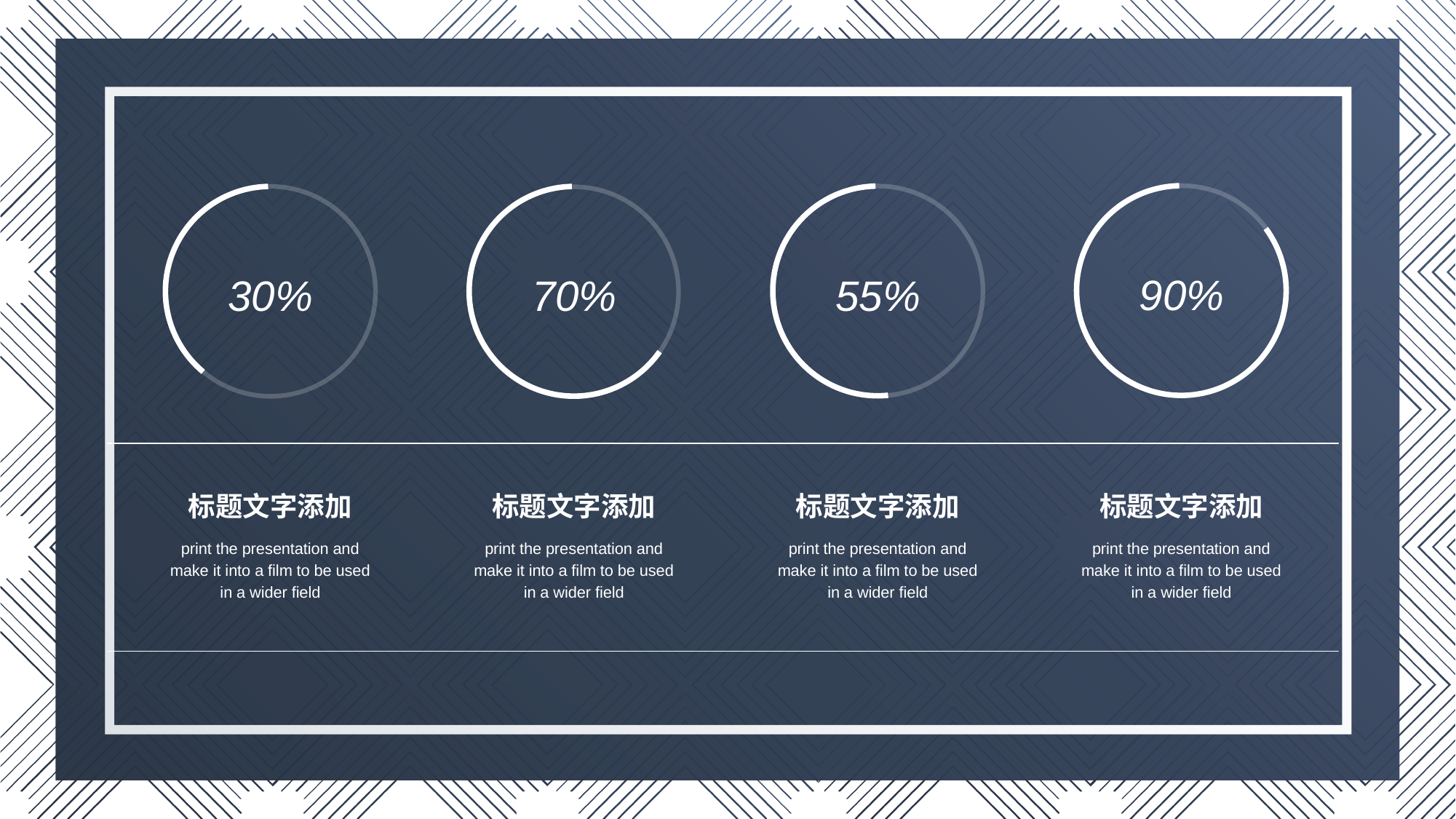

90%

55%

30%

70%
标题文字添加
print the presentation and make it into a film to be used in a wider field
标题文字添加
print the presentation and make it into a film to be used in a wider field
标题文字添加
print the presentation and make it into a film to be used in a wider field
标题文字添加
print the presentation and make it into a film to be used in a wider field